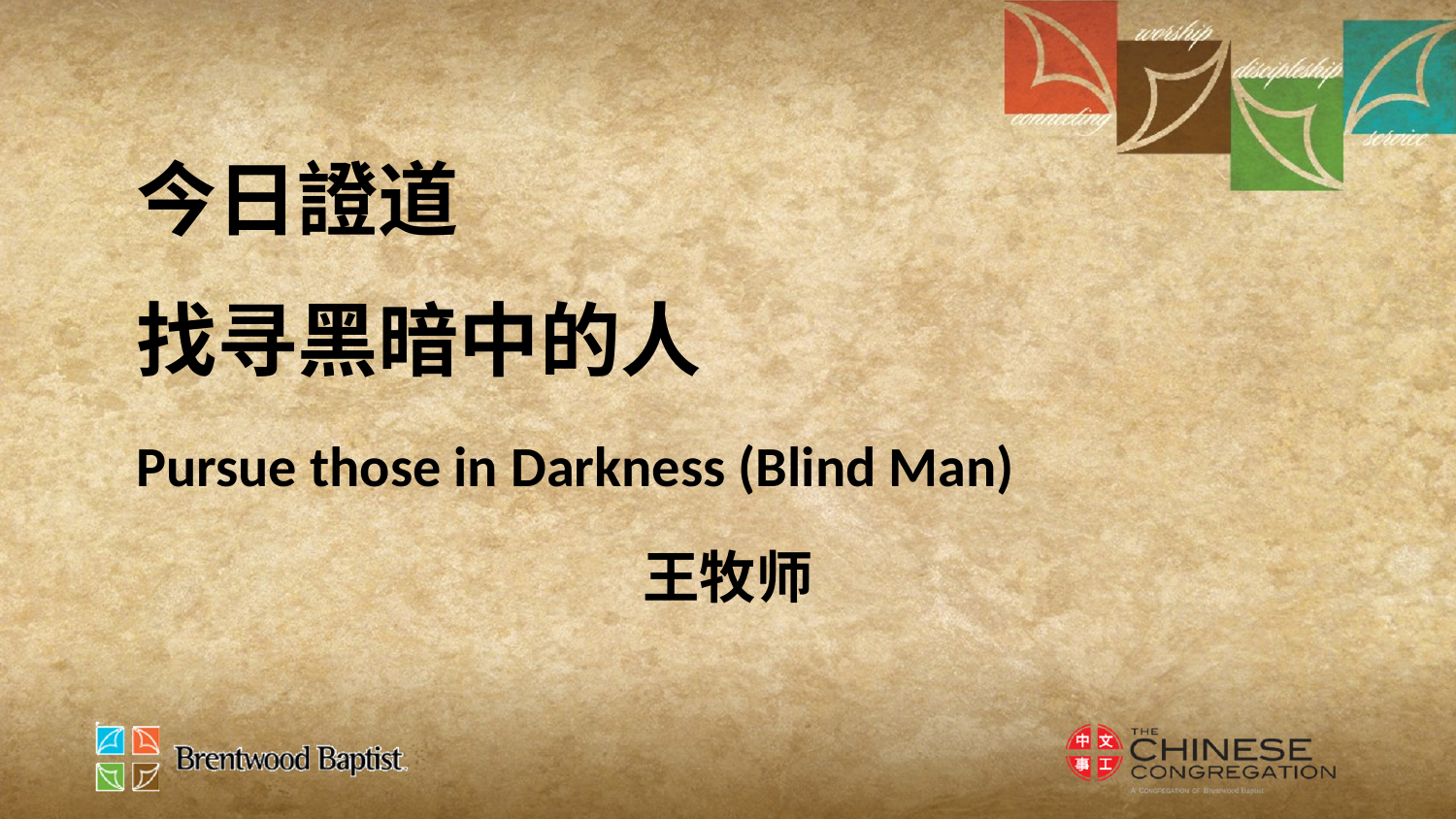

今日證道

找寻黑暗中的人

Pursue those in Darkness (Blind Man)

王牧师